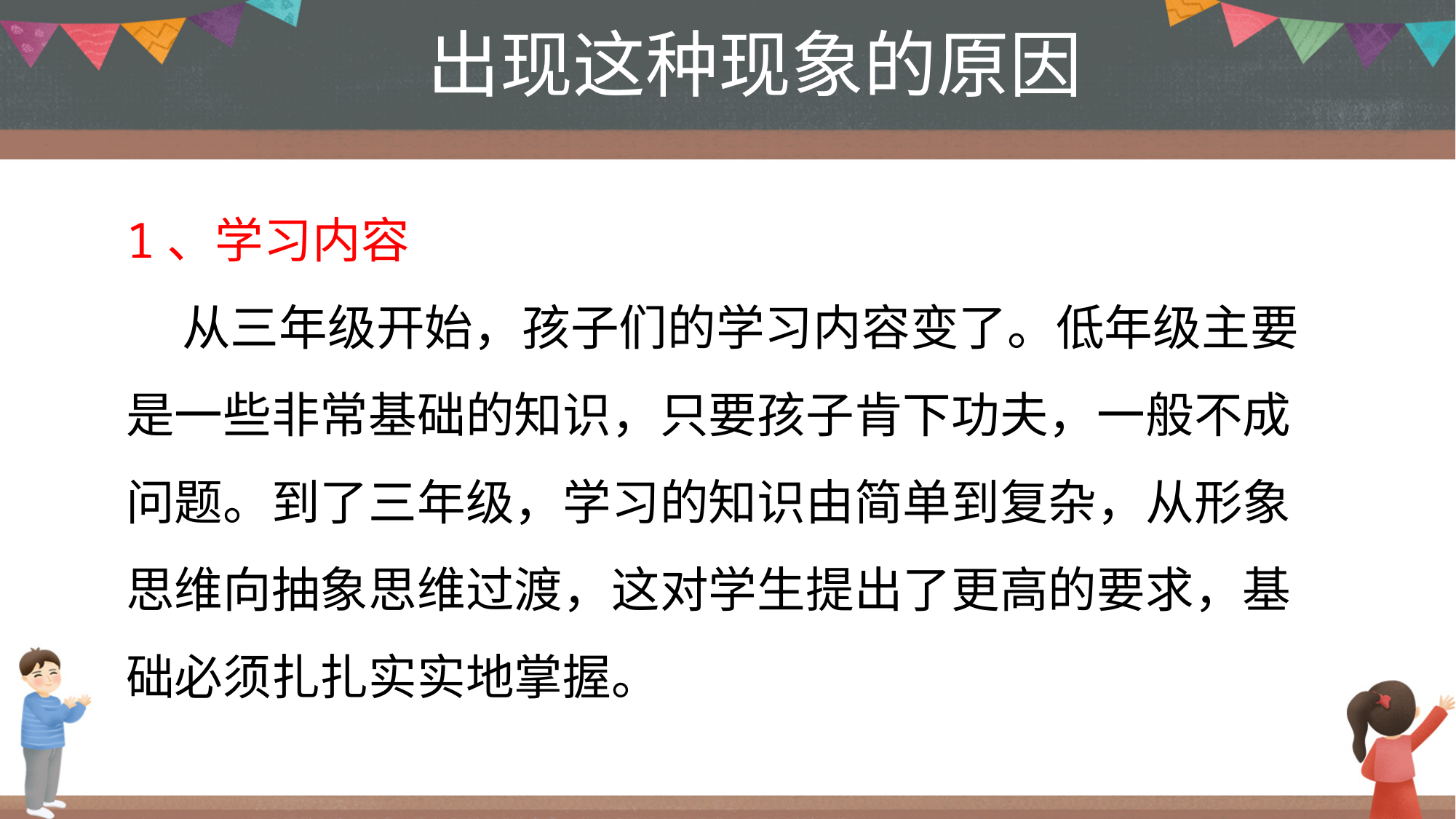

出现这种现象的原因
1、学习内容
    从三年级开始，孩子们的学习内容变了。低年级主要是一些非常基础的知识，只要孩子肯下功夫，一般不成问题。到了三年级，学习的知识由简单到复杂，从形象思维向抽象思维过渡，这对学生提出了更高的要求，基础必须扎扎实实地掌握。